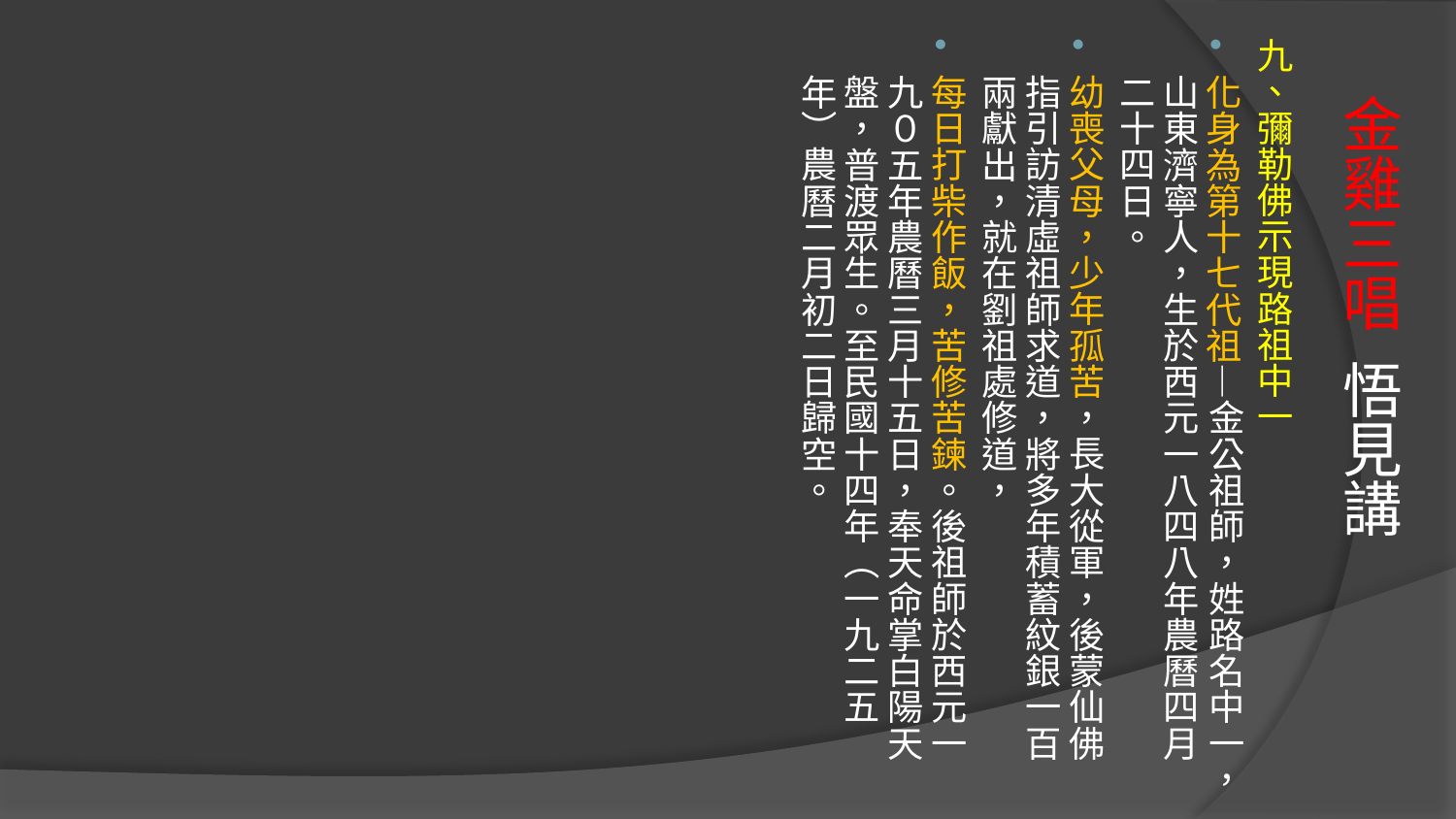

九、彌勒佛示現路祖中一
化身為第十七代祖—金公祖師，姓路名中一，山東濟寧人，生於西元一八四八年農曆四月二十四日。
幼喪父母，少年孤苦，長大從軍，後蒙仙佛指引訪清虛祖師求道，將多年積蓄紋銀一百兩獻出，就在劉祖處修道，
每日打柴作飯，苦修苦鍊。後祖師於西元一九０五年農曆三月十五日，奉天命掌白陽天盤，普渡眾生。至民國十四年（一九二五年）農曆二月初二日歸空。

# 金雞三唱  悟見講